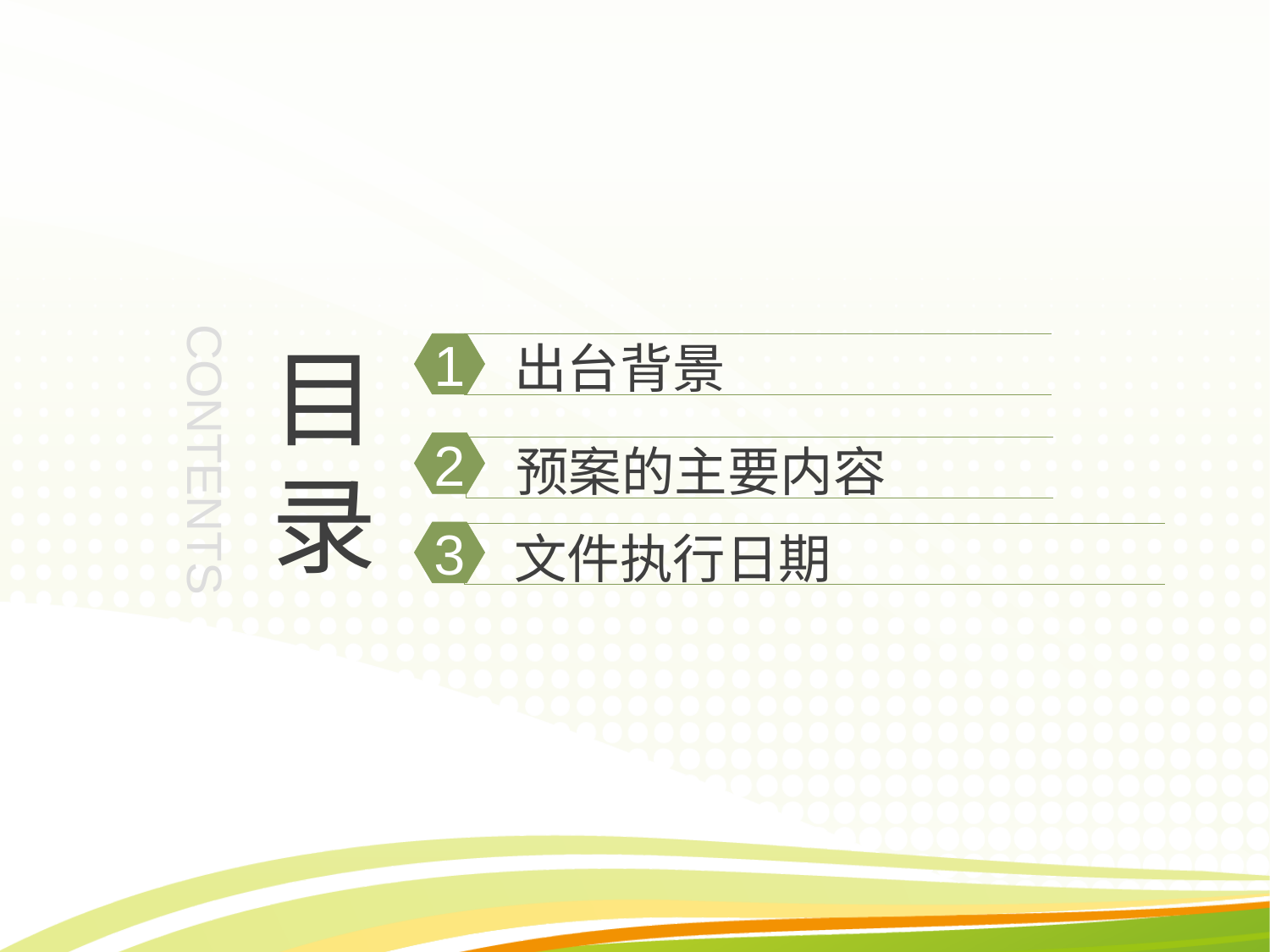

目
录
1
出台背景
CONTENTS
2
预案的主要内容
3
文件执行日期